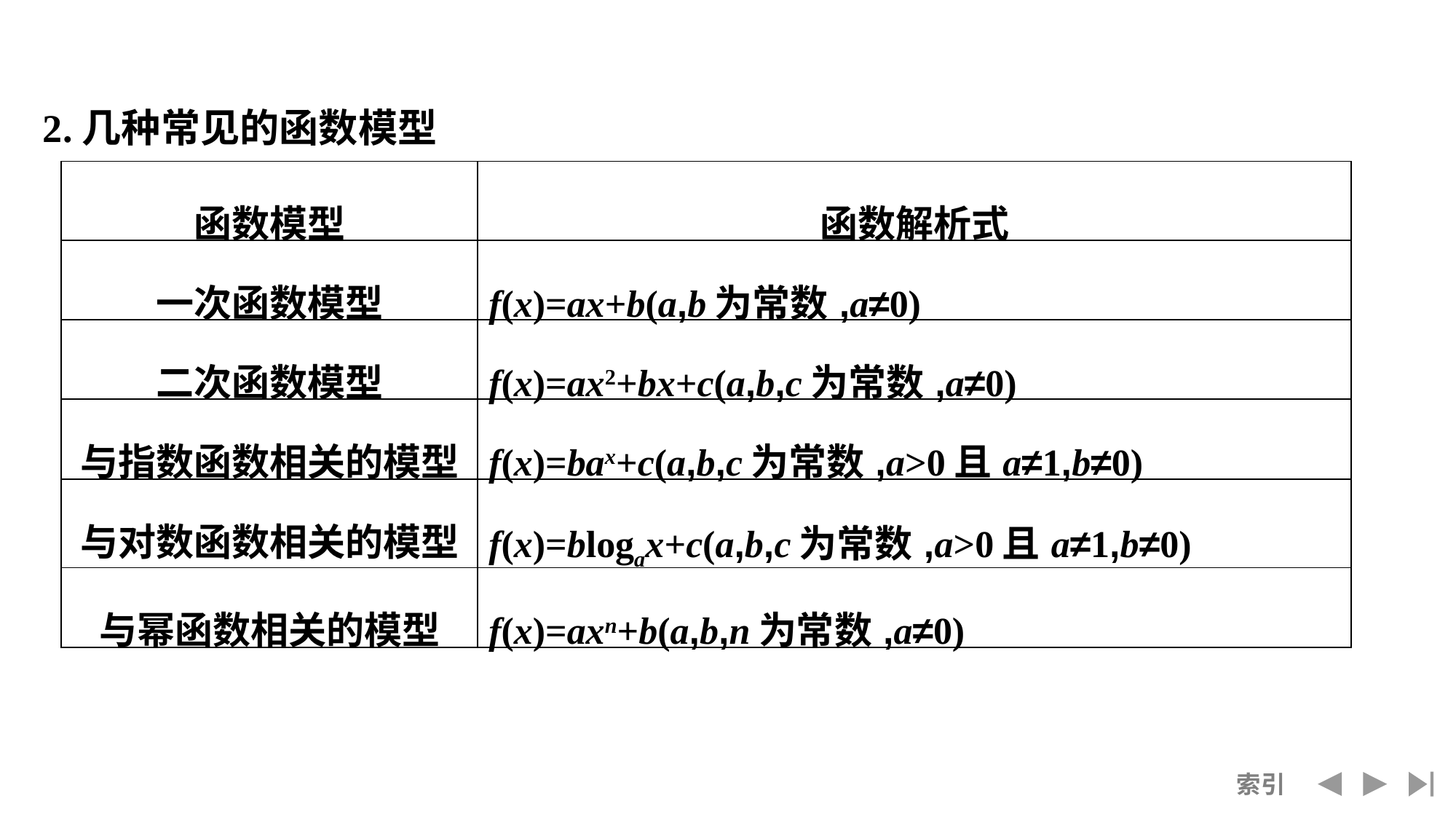

2.几种常见的函数模型
| 函数模型 | 函数解析式 |
| --- | --- |
| 一次函数模型 | f(x)=ax+b(a,b为常数,a≠0) |
| 二次函数模型 | f(x)=ax2+bx+c(a,b,c为常数,a≠0) |
| 与指数函数相关的模型 | f(x)=bax+c(a,b,c为常数,a>0且a≠1,b≠0) |
| 与对数函数相关的模型 | f(x)=blogax+c(a,b,c为常数,a>0且a≠1,b≠0) |
| 与幂函数相关的模型 | f(x)=axn+b(a,b,n为常数,a≠0) |